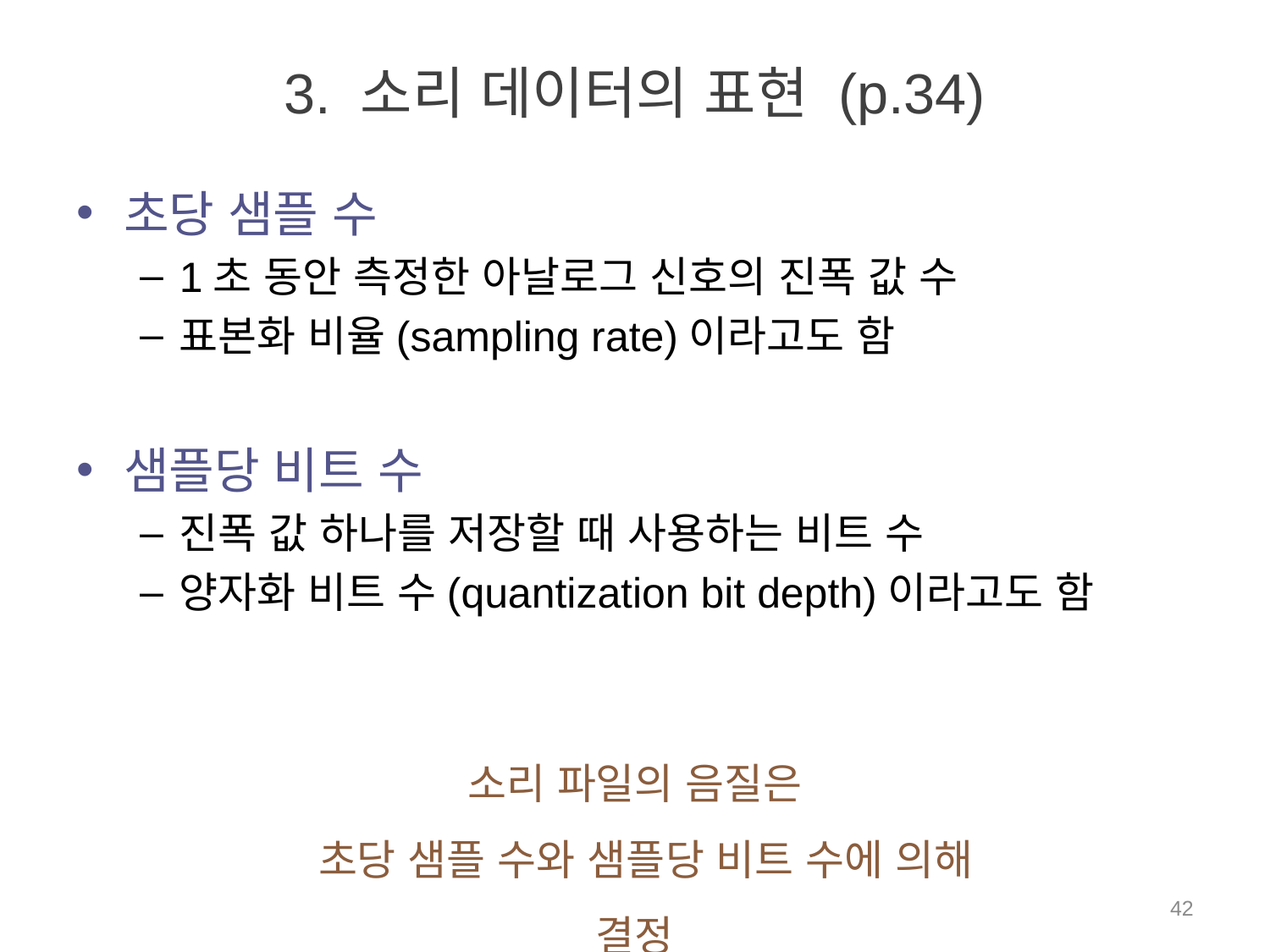

# 3. 소리 데이터의 표현 (p.34)
초당 샘플 수
1초 동안 측정한 아날로그 신호의 진폭 값 수
표본화 비율(sampling rate)이라고도 함

샘플당 비트 수
진폭 값 하나를 저장할 때 사용하는 비트 수
양자화 비트 수(quantization bit depth)이라고도 함
소리 파일의 음질은
 초당 샘플 수와 샘플당 비트 수에 의해 결정
42